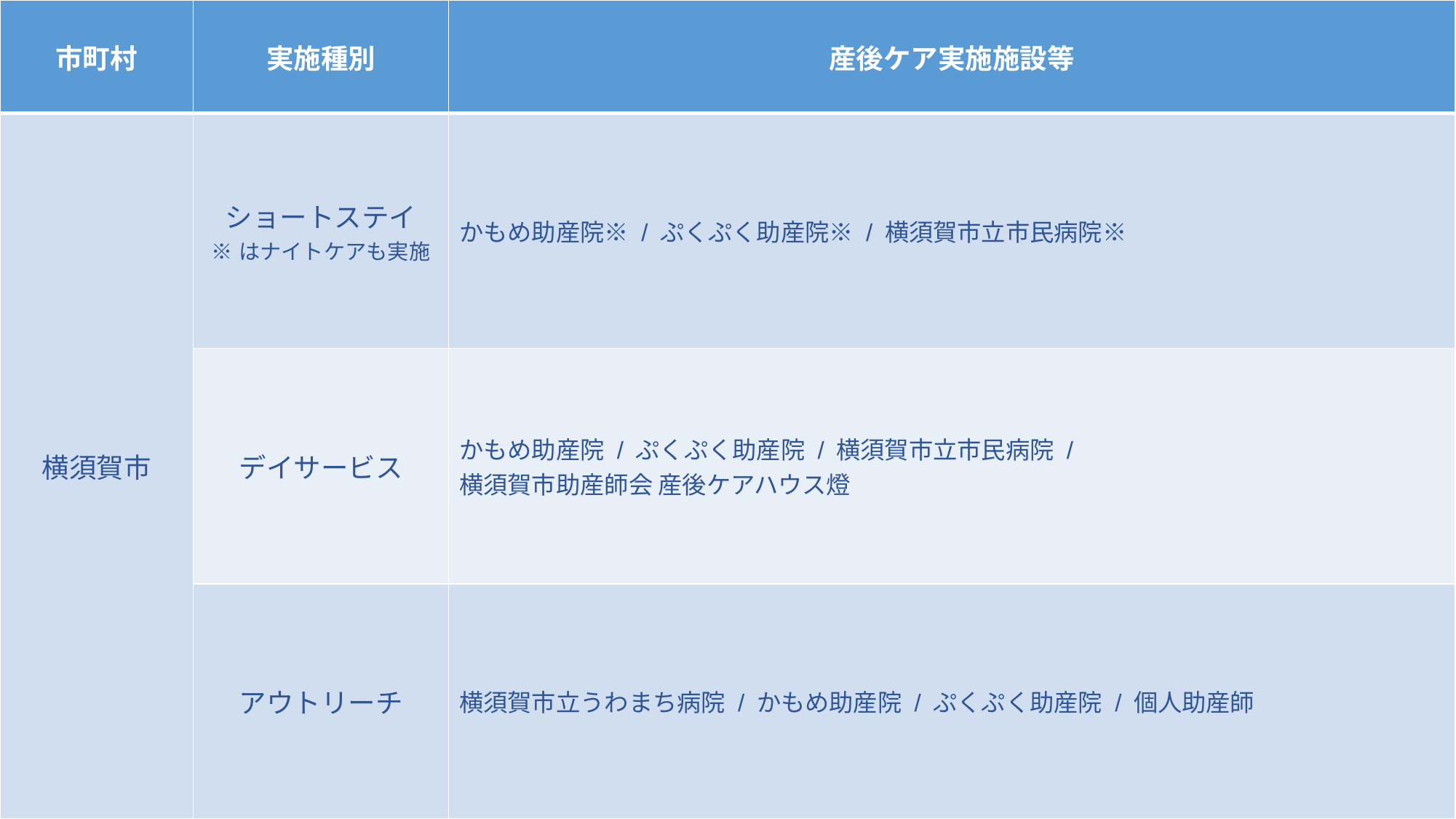

| 市町村 | 実施種別 | 産後ケア実施施設等 |
| --- | --- | --- |
| 横須賀市 | ショートステイ ※はナイトケアも実施 | かもめ助産院※ / ぷくぷく助産院※ / 横須賀市立市民病院※ |
|  | デイサービス | かもめ助産院 / ぷくぷく助産院 / 横須賀市立市民病院 / 横須賀市助産師会 産後ケアハウス燈 |
|  | アウトリーチ | 横須賀市立うわまち病院 / かもめ助産院 / ぷくぷく助産院 / 個人助産師 |